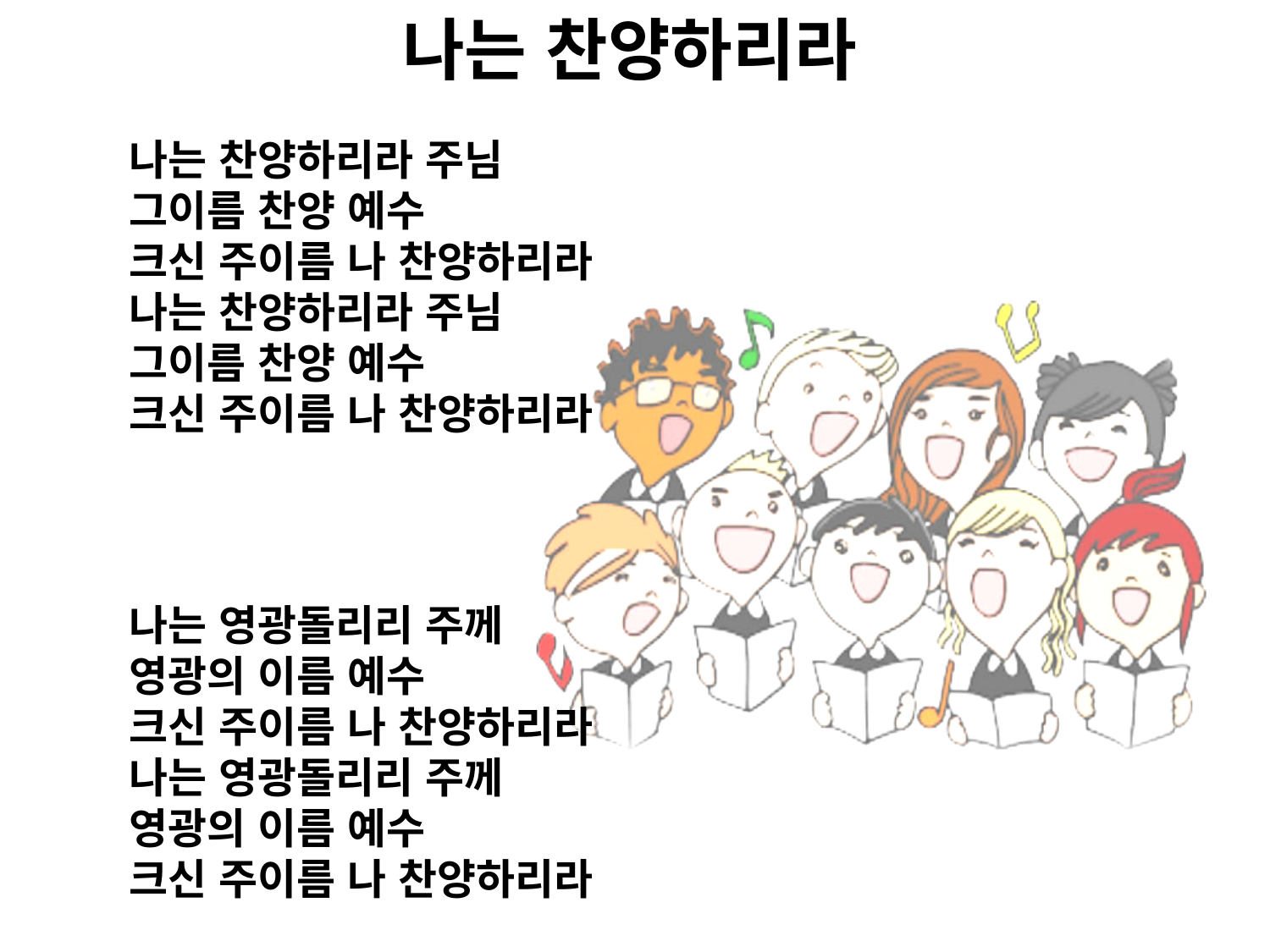

# 나는 찬양하리라
나는 찬양하리라 주님
그이름 찬양 예수
크신 주이름 나 찬양하리라
나는 찬양하리라 주님
그이름 찬양 예수
크신 주이름 나 찬양하리라
나는 영광돌리리 주께
영광의 이름 예수
크신 주이름 나 찬양하리라
나는 영광돌리리 주께
영광의 이름 예수
크신 주이름 나 찬양하리라